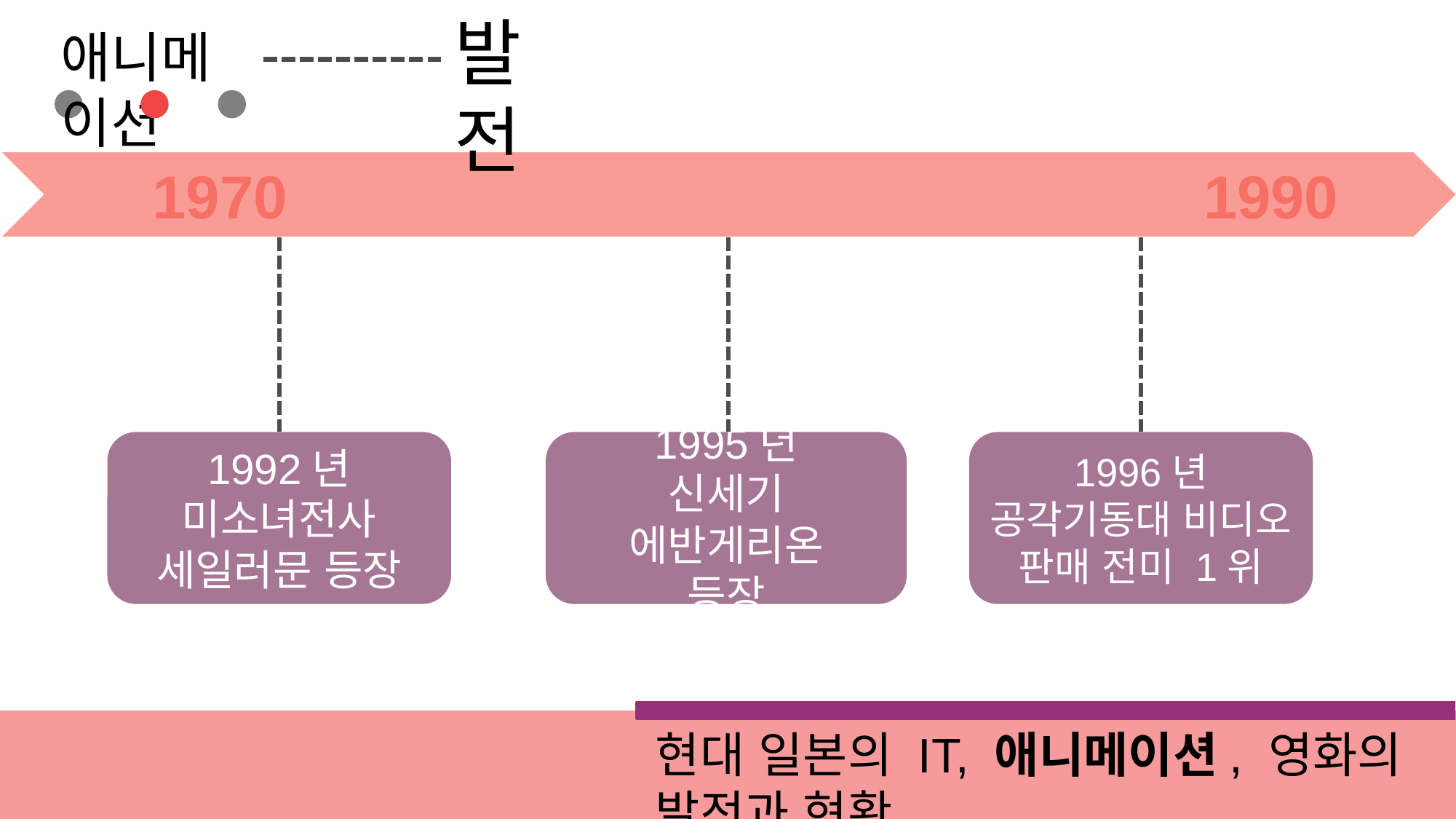

발전
애니메이션

  1970　                　　　　　　　　　　1990
1992년
미소녀전사
세일러문 등장
1995년
신세기 에반게리온
등장
1996년
공각기동대 비디오
판매 전미 1위

현대 일본의 IT, 애니메이션, 영화의 발전과 현황